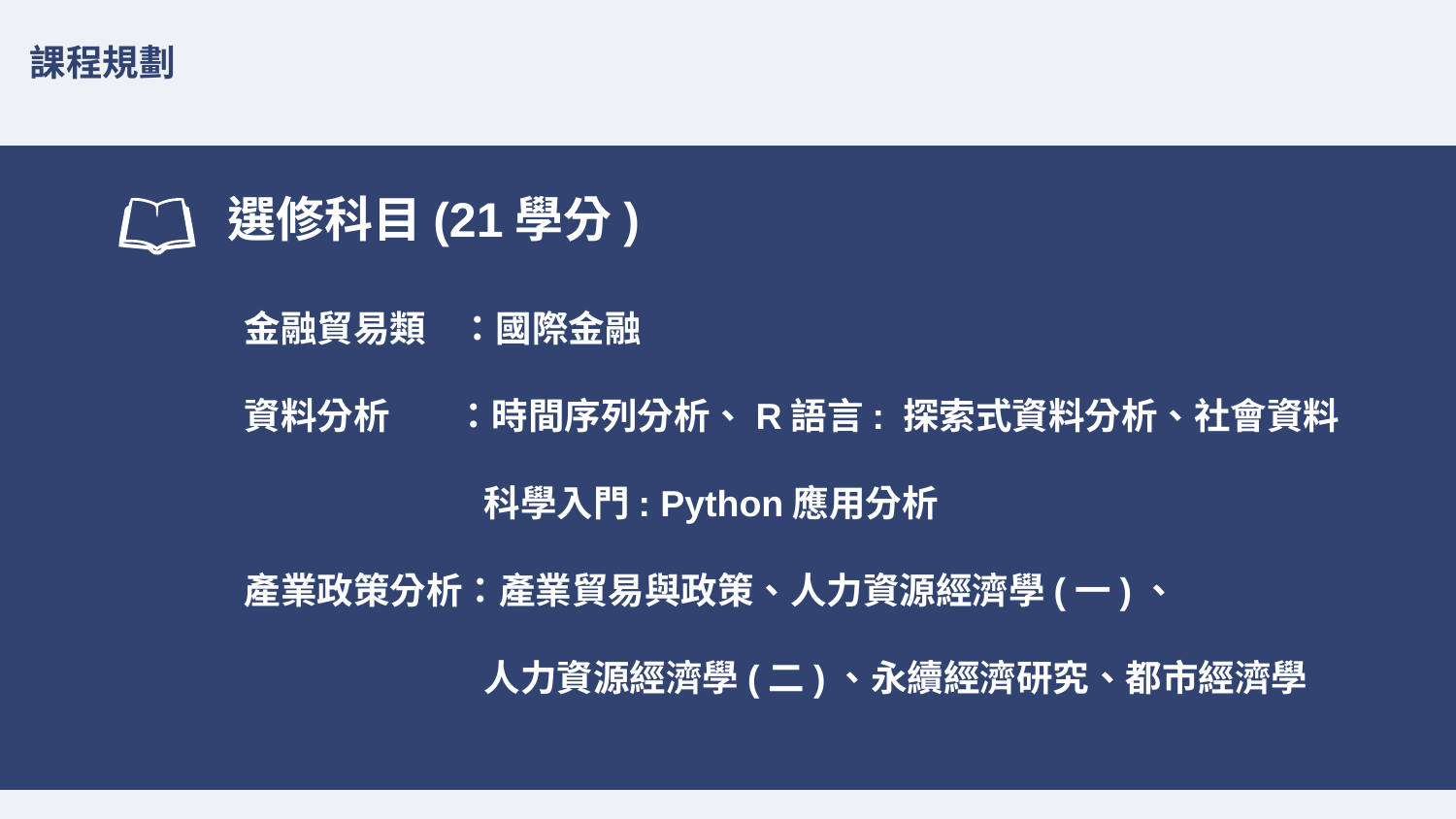

課程規劃

選修科目(21學分)

金融貿易類    ：國際金融
資料分析        ：時間序列分析、R語言: 探索式資料分析、社會資料
                            科學入門: Python應用分析
產業政策分析：產業貿易與政策、人力資源經濟學(一)、
                            人力資源經濟學(二)、永續經濟研究、都市經濟學

※至外系修課其學分不得列入畢業學分計算